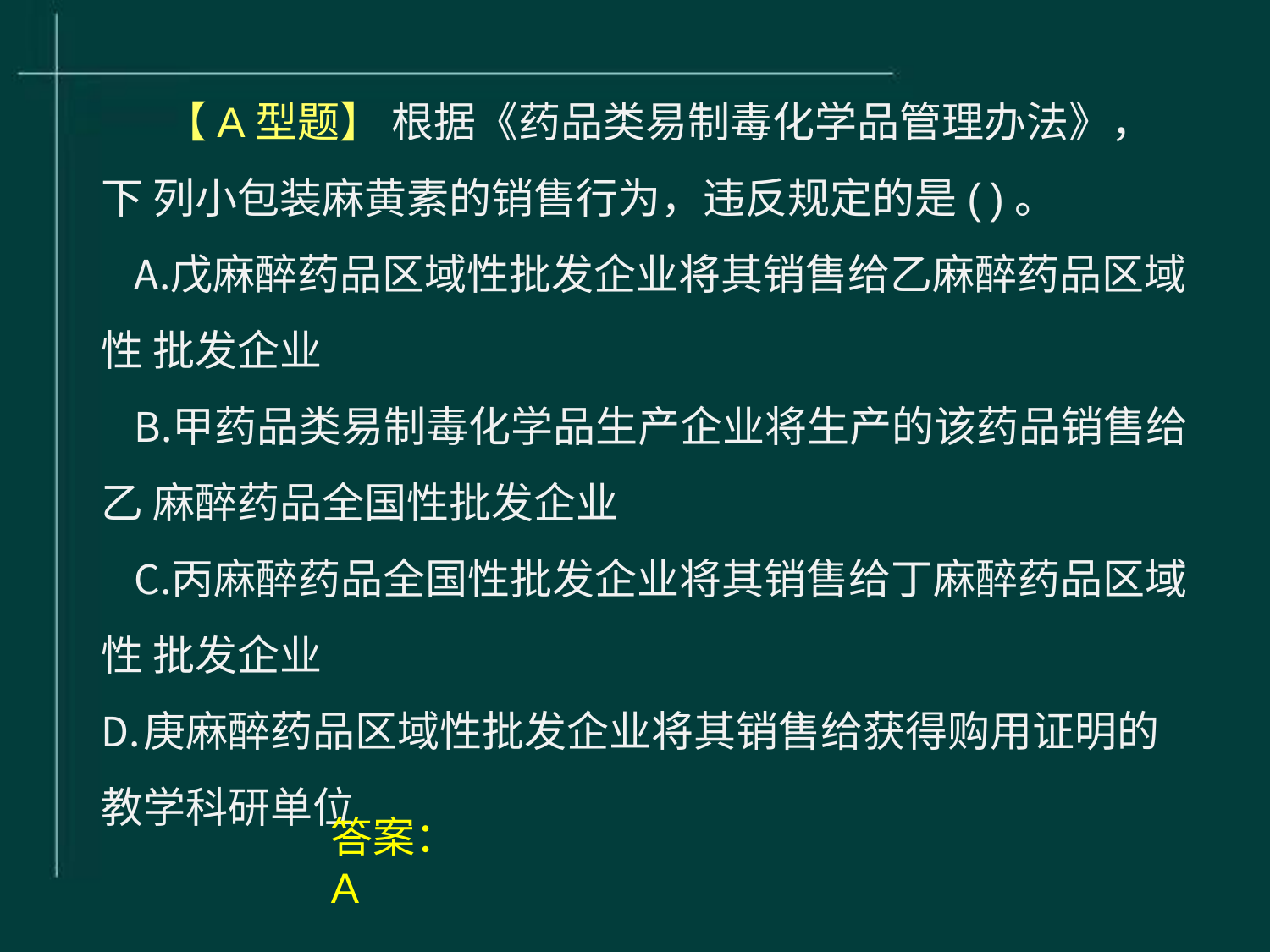

【A型题】 根据《药品类易制毒化学品管理办法》，下 列小包装麻黄素的销售行为，违反规定的是(	)。
戊麻醉药品区域性批发企业将其销售给乙麻醉药品区域性 批发企业
甲药品类易制毒化学品生产企业将生产的该药品销售给乙 麻醉药品全国性批发企业
丙麻醉药品全国性批发企业将其销售给丁麻醉药品区域性 批发企业
庚麻醉药品区域性批发企业将其销售给获得购用证明的
教学科研单位
答案：A